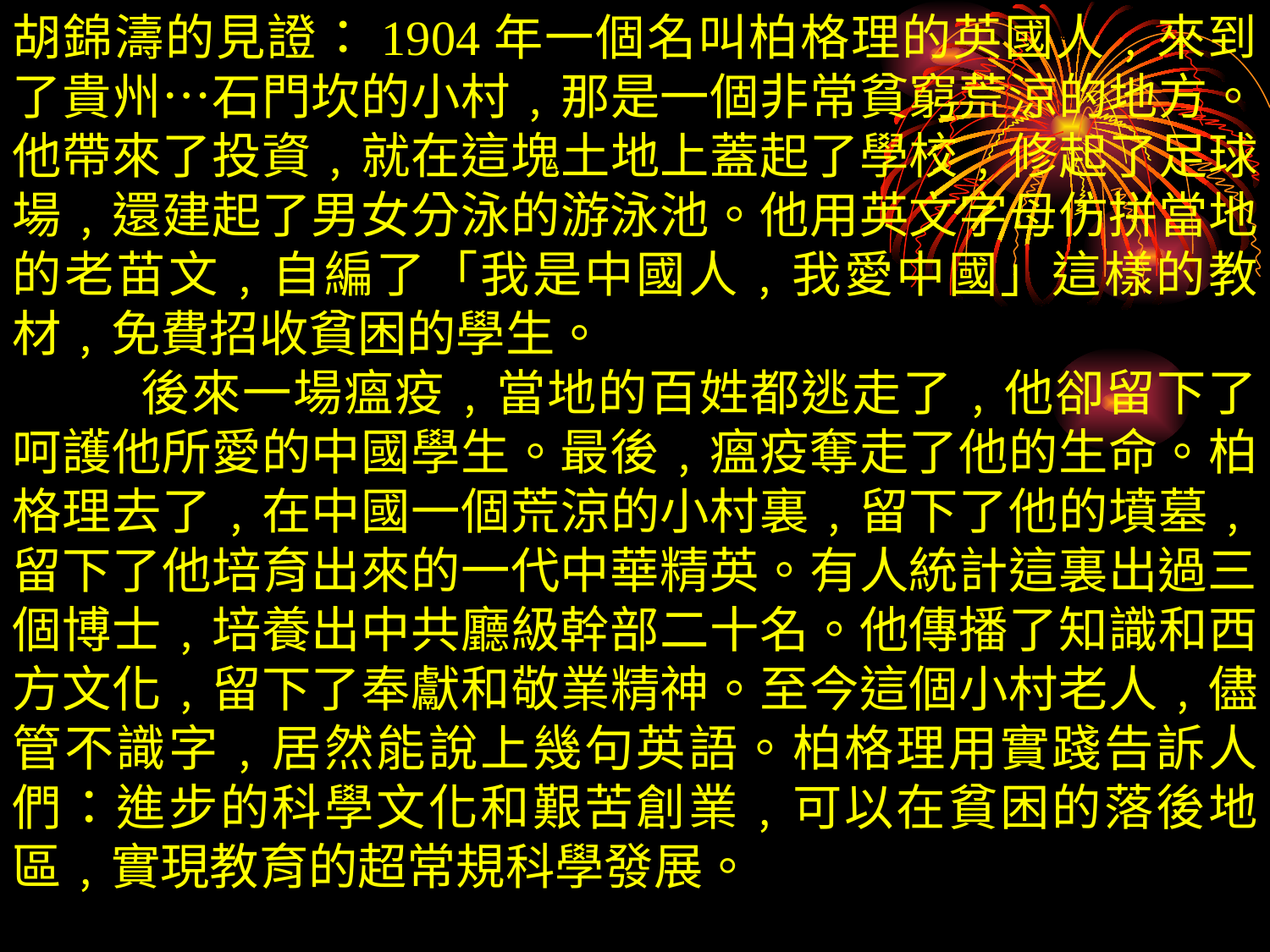

胡錦濤的見證：1904年一個名叫柏格理的英國人﹐來到了貴州…石門坎的小村﹐那是一個非常貧窮荒涼的地方。他帶來了投資﹐就在這塊土地上蓋起了學校﹐修起了足球場﹐還建起了男女分泳的游泳池。他用英文字母仿拼當地的老苗文﹐自編了「我是中國人﹐我愛中國」這樣的教材﹐免費招收貧困的學生。
	後來一場瘟疫﹐當地的百姓都逃走了﹐他卻留下了呵護他所愛的中國學生。最後﹐瘟疫奪走了他的生命。柏格理去了﹐在中國一個荒涼的小村裏﹐留下了他的墳墓﹐留下了他培育出來的一代中華精英。有人統計這裏出過三個博士﹐培養出中共廳級幹部二十名。他傳播了知識和西方文化﹐留下了奉獻和敬業精神。至今這個小村老人﹐儘管不識字﹐居然能說上幾句英語。柏格理用實踐告訴人們：進步的科學文化和艱苦創業﹐可以在貧困的落後地區﹐實現教育的超常規科學發展。